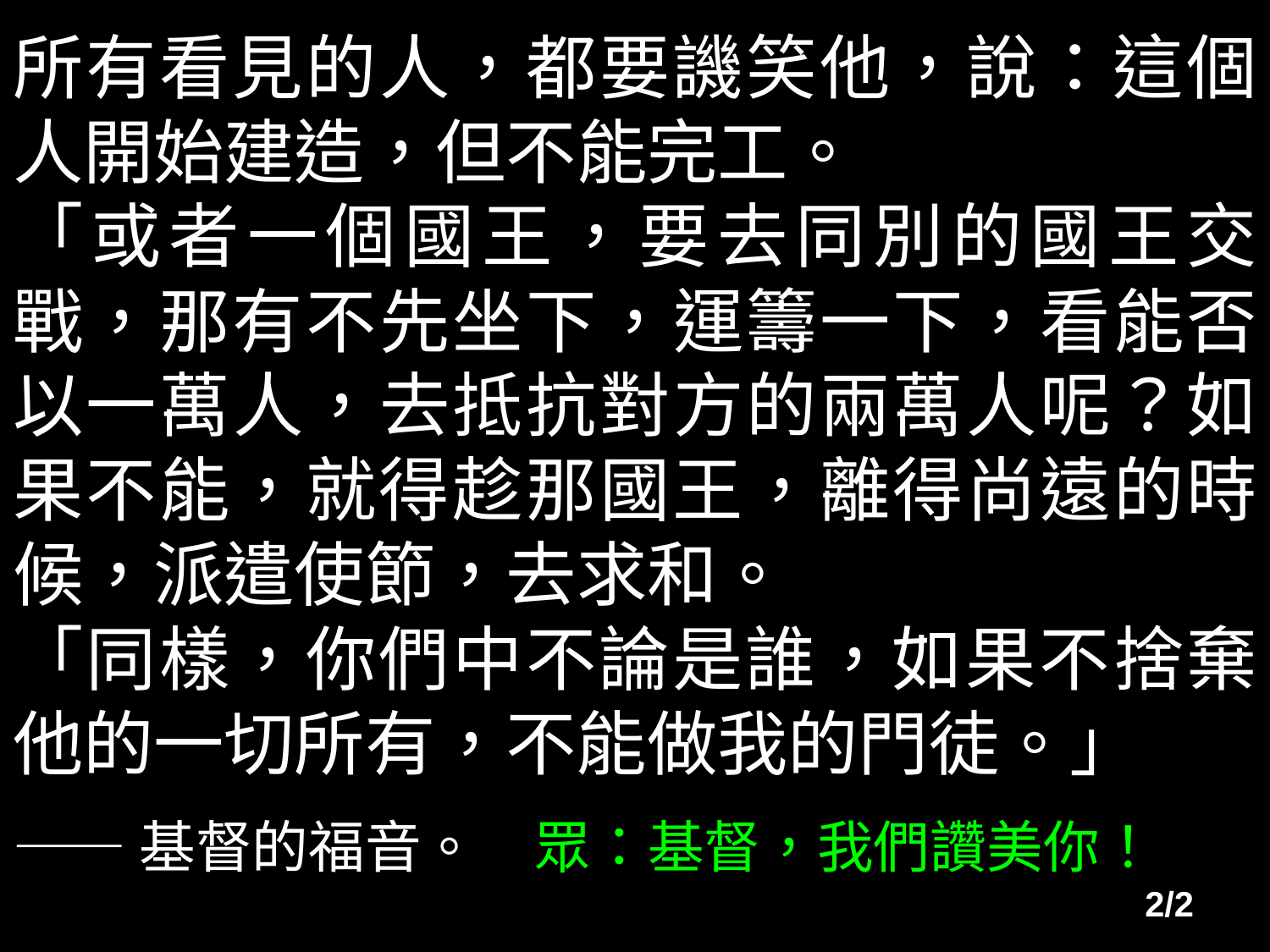

所有看見的人，都要譏笑他，說：這個人開始建造，但不能完工。
「或者一個國王，要去同別的國王交戰，那有不先坐下，運籌一下，看能否以一萬人，去抵抗對方的兩萬人呢？如果不能，就得趁那國王，離得尚遠的時候，派遣使節，去求和。
「同樣，你們中不論是誰，如果不捨棄他的一切所有，不能做我的門徒。」
——基督的福音。　眾：基督，我們讚美你！

2/2